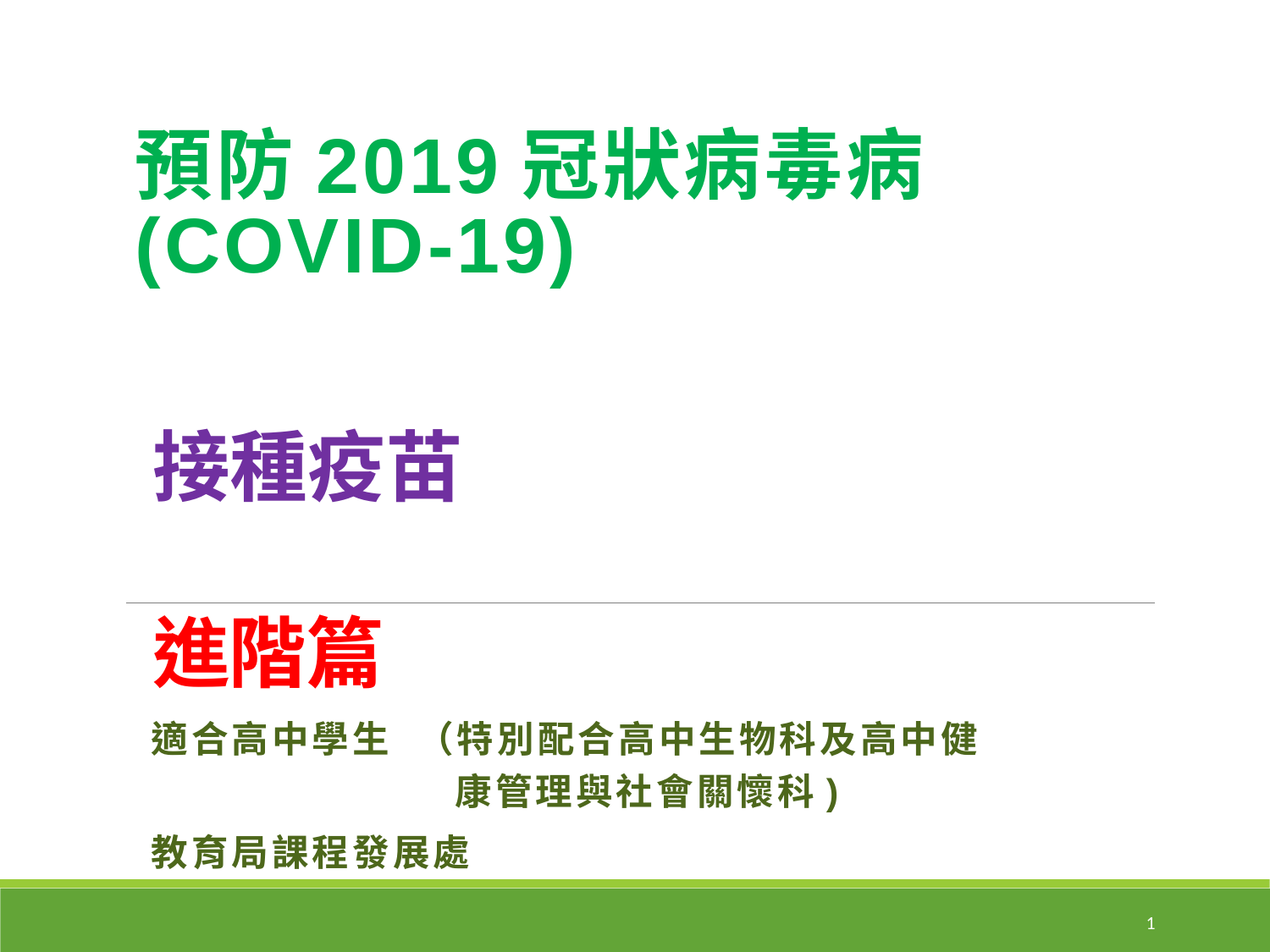

# 預防2019冠狀病毒病 (COVID-19)
接種疫苗

進階篇

適合高中學生  （特別配合高中生物科及高中健康管理與社會關懷科)
教育局課程發展處
1